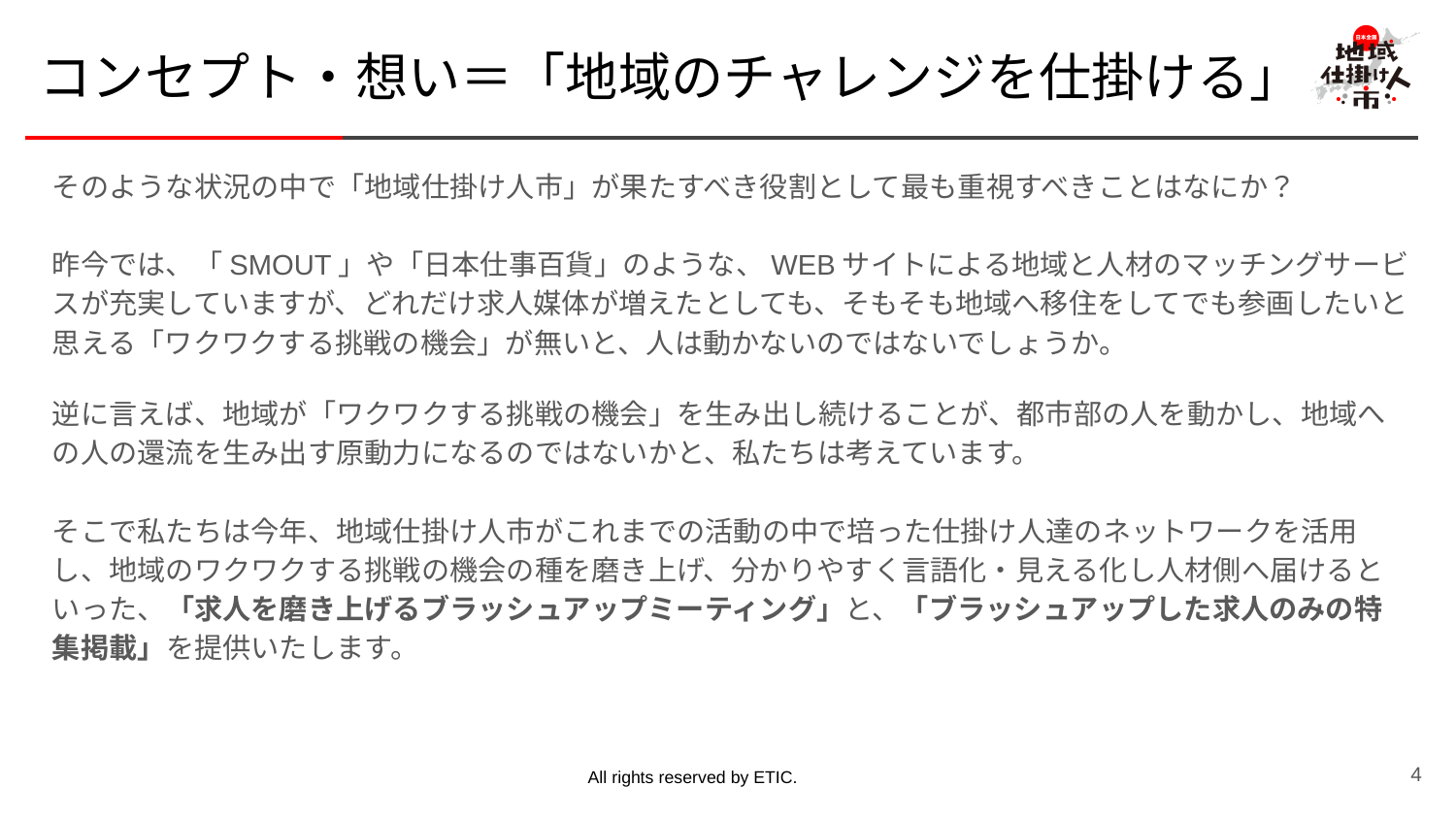

# コンセプト・想い＝「地域のチャレンジを仕掛ける」
そのような状況の中で「地域仕掛け人市」が果たすべき役割として最も重視すべきことはなにか？
昨今では、「SMOUT」や「日本仕事百貨」のような、WEBサイトによる地域と人材のマッチングサービスが充実していますが、どれだけ求人媒体が増えたとしても、そもそも地域へ移住をしてでも参画したいと思える「ワクワクする挑戦の機会」が無いと、人は動かないのではないでしょうか。
逆に言えば、地域が「ワクワクする挑戦の機会」を生み出し続けることが、都市部の人を動かし、地域への人の還流を生み出す原動力になるのではないかと、私たちは考えています。
そこで私たちは今年、地域仕掛け人市がこれまでの活動の中で培った仕掛け人達のネットワークを活用し、地域のワクワクする挑戦の機会の種を磨き上げ、分かりやすく言語化・見える化し人材側へ届けるといった、「求人を磨き上げるブラッシュアップミーティング」と、「ブラッシュアップした求人のみの特集掲載」を提供いたします。
4